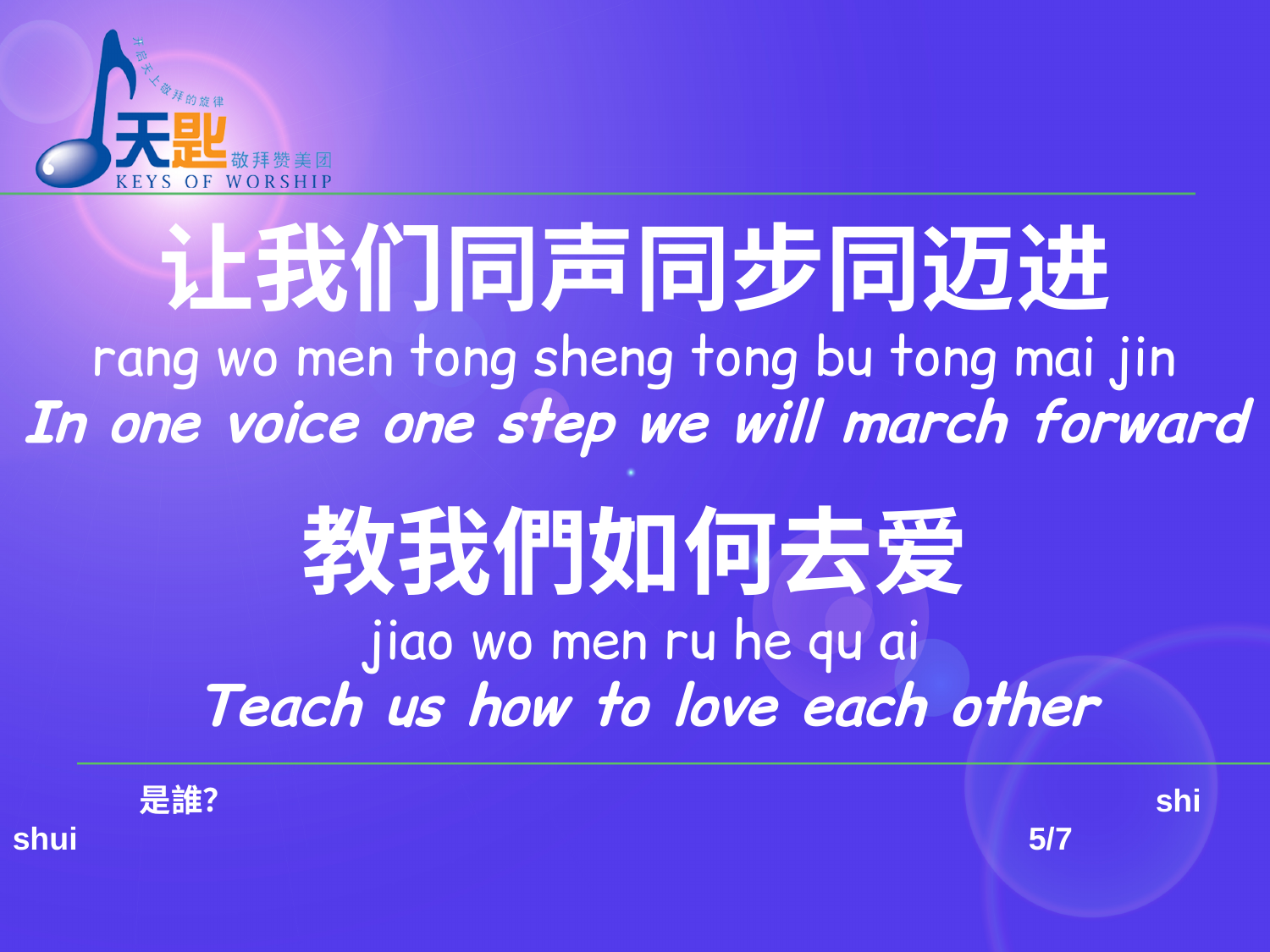

让我们同声同步同迈进
rang wo men tong sheng tong bu tong mai jin
In one voice one step we will march forward

教我們如何去爱
 jiao wo men ru he qu ai
 Teach us how to love each other
	是誰？		                                                                                               	shi shui								5/7